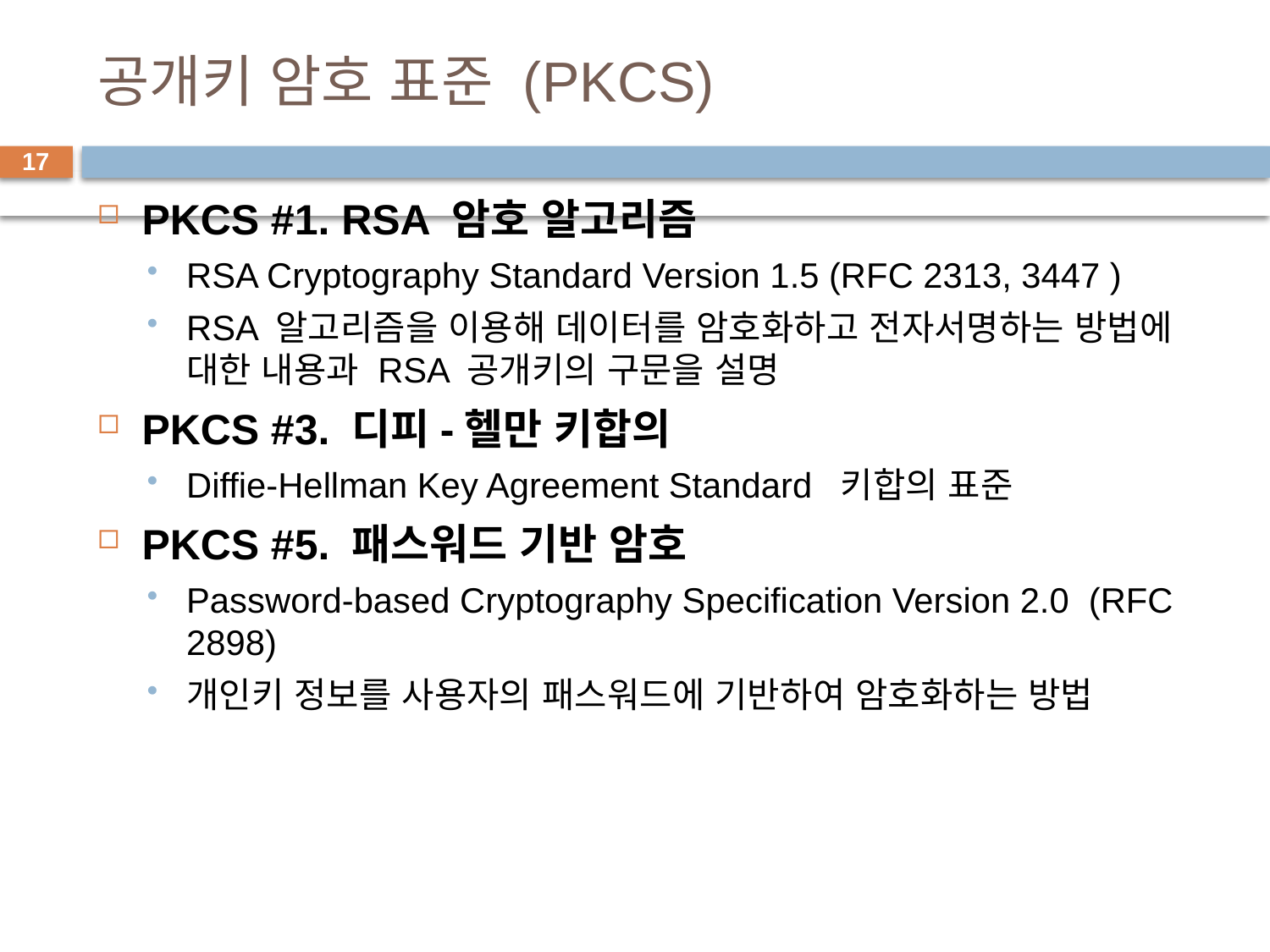

# 공개키 암호 표준 (PKCS)
17
PKCS #1. RSA 암호 알고리즘
RSA Cryptography Standard Version 1.5 (RFC 2313, 3447 )
RSA 알고리즘을 이용해 데이터를 암호화하고 전자서명하는 방법에 대한 내용과 RSA 공개키의 구문을 설명
PKCS #3. 디피-헬만 키합의
Diffie-Hellman Key Agreement Standard  키합의 표준
PKCS #5. 패스워드 기반 암호
Password-based Cryptography Specification Version 2.0  (RFC 2898)
개인키 정보를 사용자의 패스워드에 기반하여 암호화하는 방법